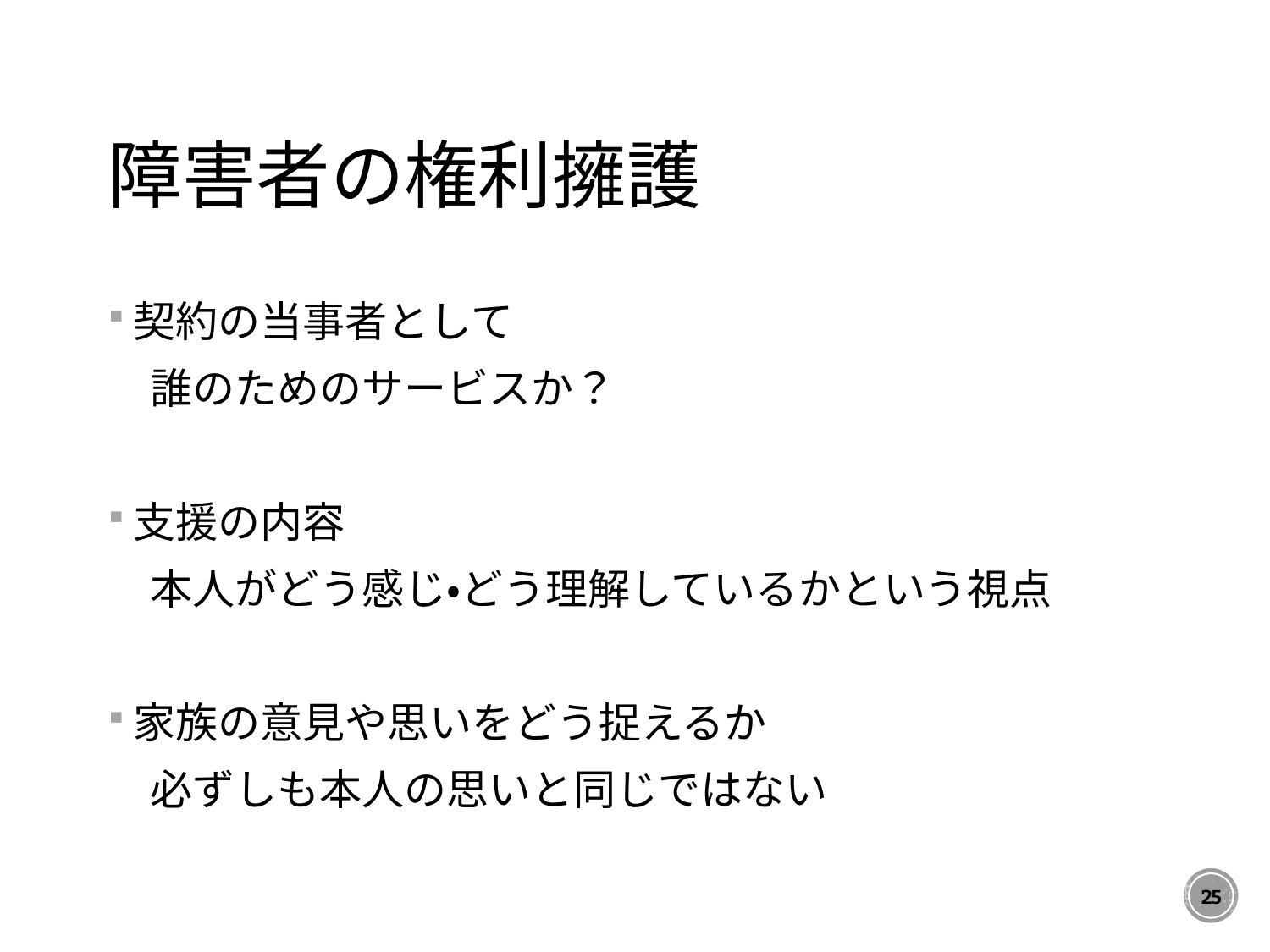

# 障害者の権利擁護
契約の当事者として
　誰のためのサービスか？

支援の内容
　本人がどう感じ・どう理解しているかという視点

家族の意見や思いをどう捉えるか
　必ずしも本人の思いと同じではない
25